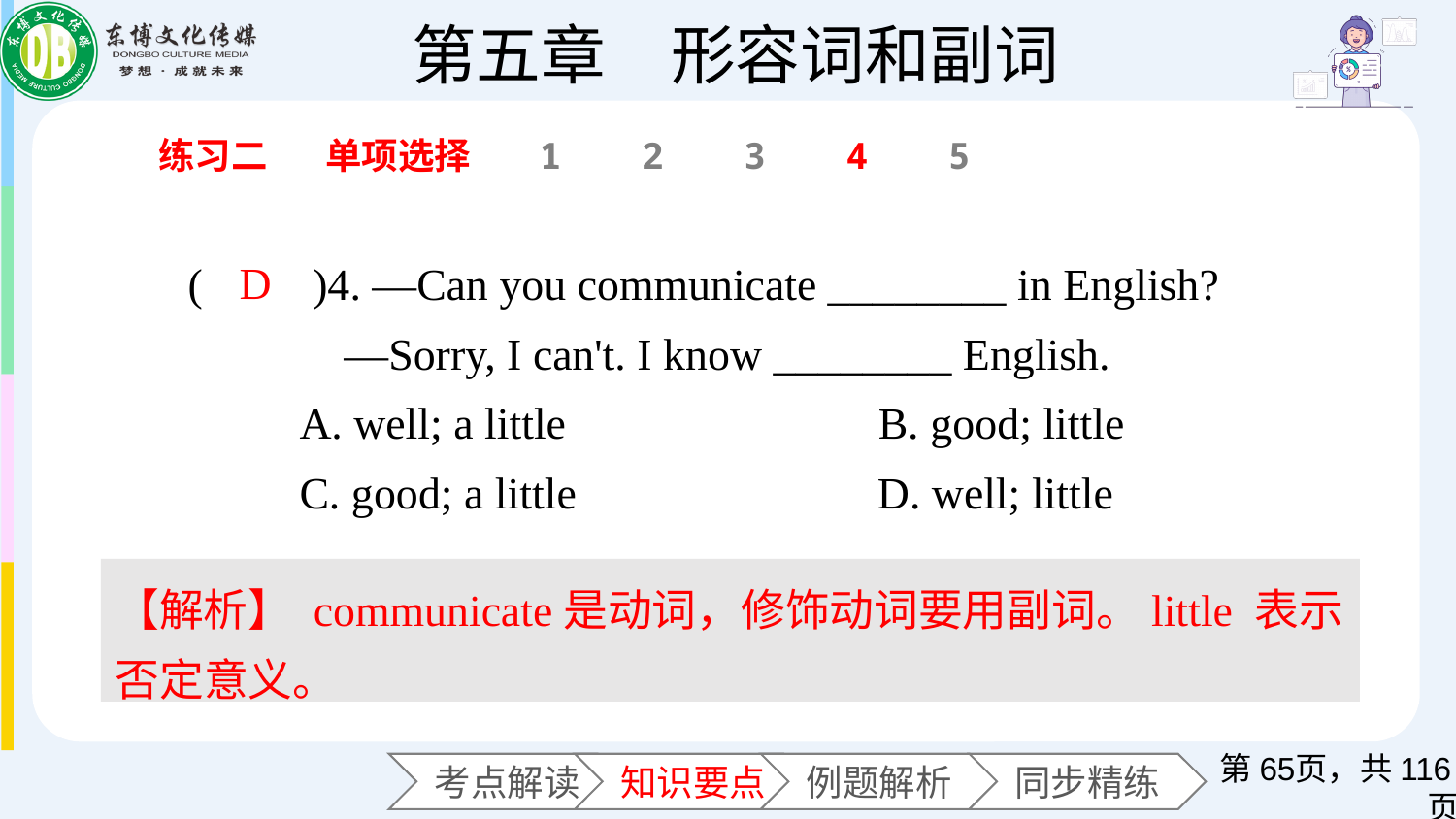

练习二
单项选择
1
2
3
4
5
(　　)4. —Can you communicate ________ in English?
              —Sorry, I can't. I know ________ English.
          A. well; a little                            B. good; little
          C. good; a little                           D. well; little
D
【解析】 communicate是动词，修饰动词要用副词。little 表示否定意义。
第65页，共116页